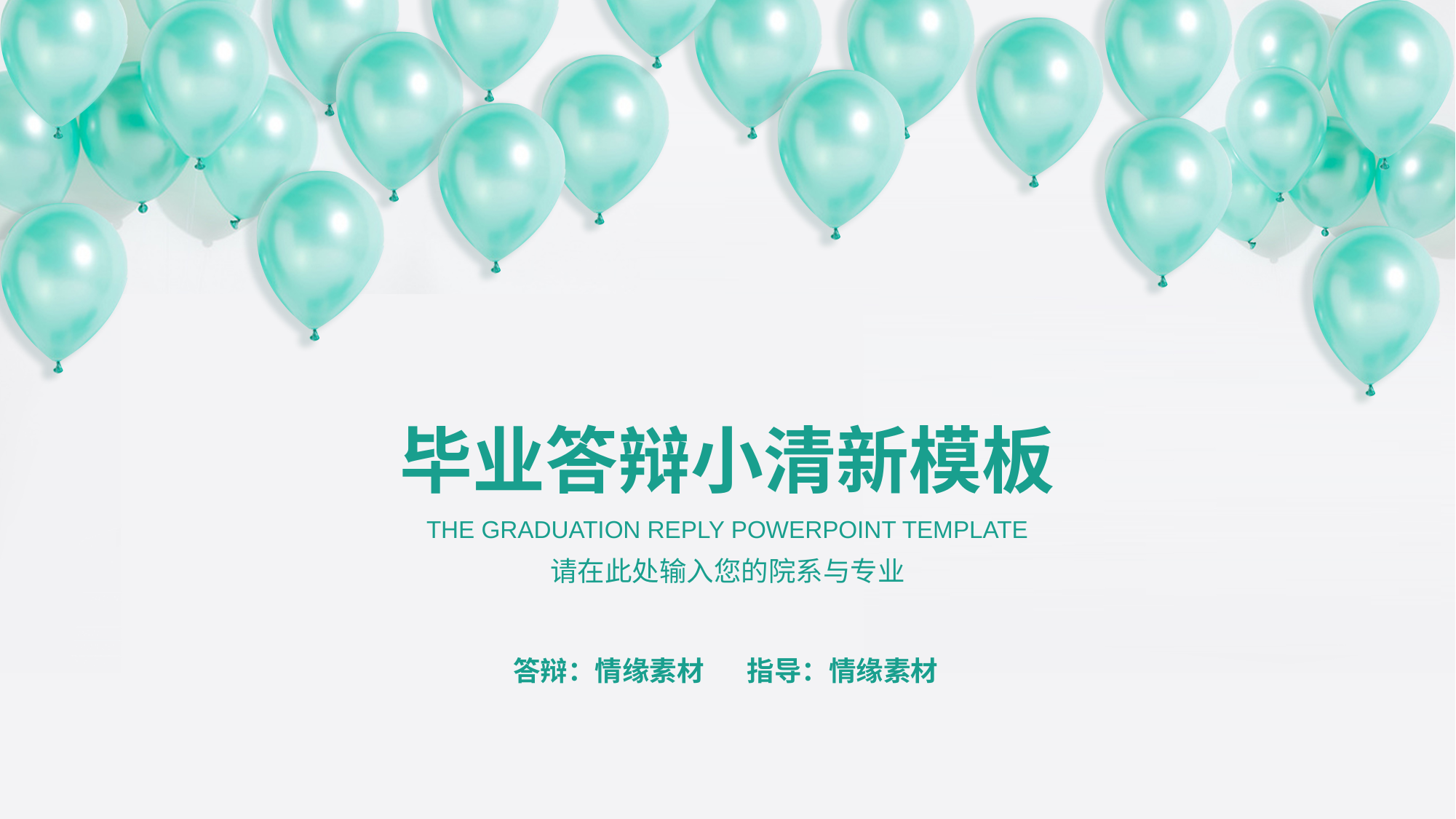

毕业答辩小清新模板
THE GRADUATION REPLY POWERPOINT TEMPLATE
请在此处输入您的院系与专业
答辩：情缘素材
指导：情缘素材